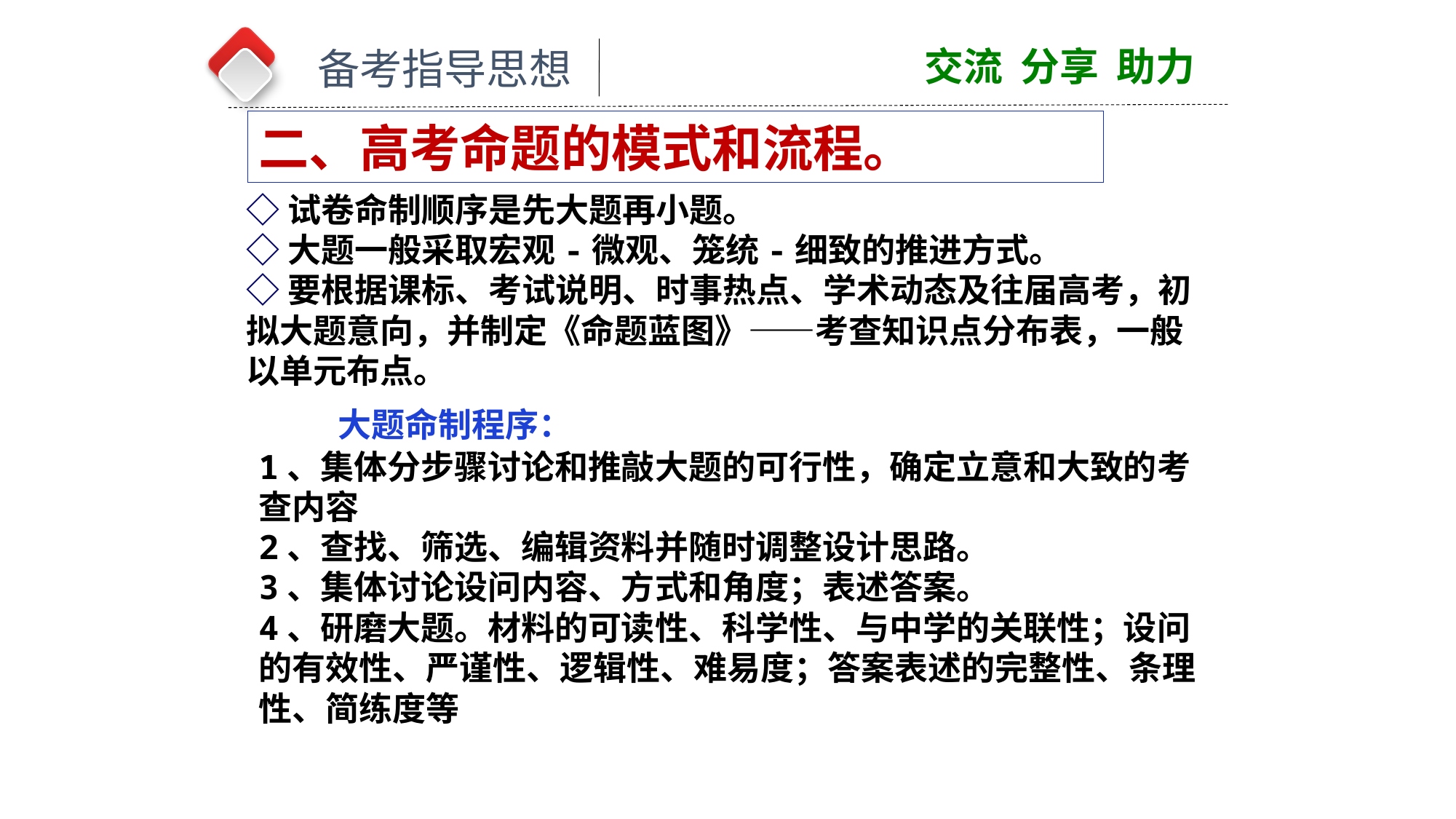

交流  分享  助力
备考指导思想

二、高考命题的模式和流程。
◇试卷命制顺序是先大题再小题。
◇大题一般采取宏观-微观、笼统-细致的推进方式。
◇要根据课标、考试说明、时事热点、学术动态及往届高考，初拟大题意向，并制定《命题蓝图》——考查知识点分布表，一般以单元布点。
       大题命制程序：
1、集体分步骤讨论和推敲大题的可行性，确定立意和大致的考查内容
2、查找、筛选、编辑资料并随时调整设计思路。
3、集体讨论设问内容、方式和角度；表述答案。
4、研磨大题。材料的可读性、科学性、与中学的关联性；设问的有效性、严谨性、逻辑性、难易度；答案表述的完整性、条理性、简练度等